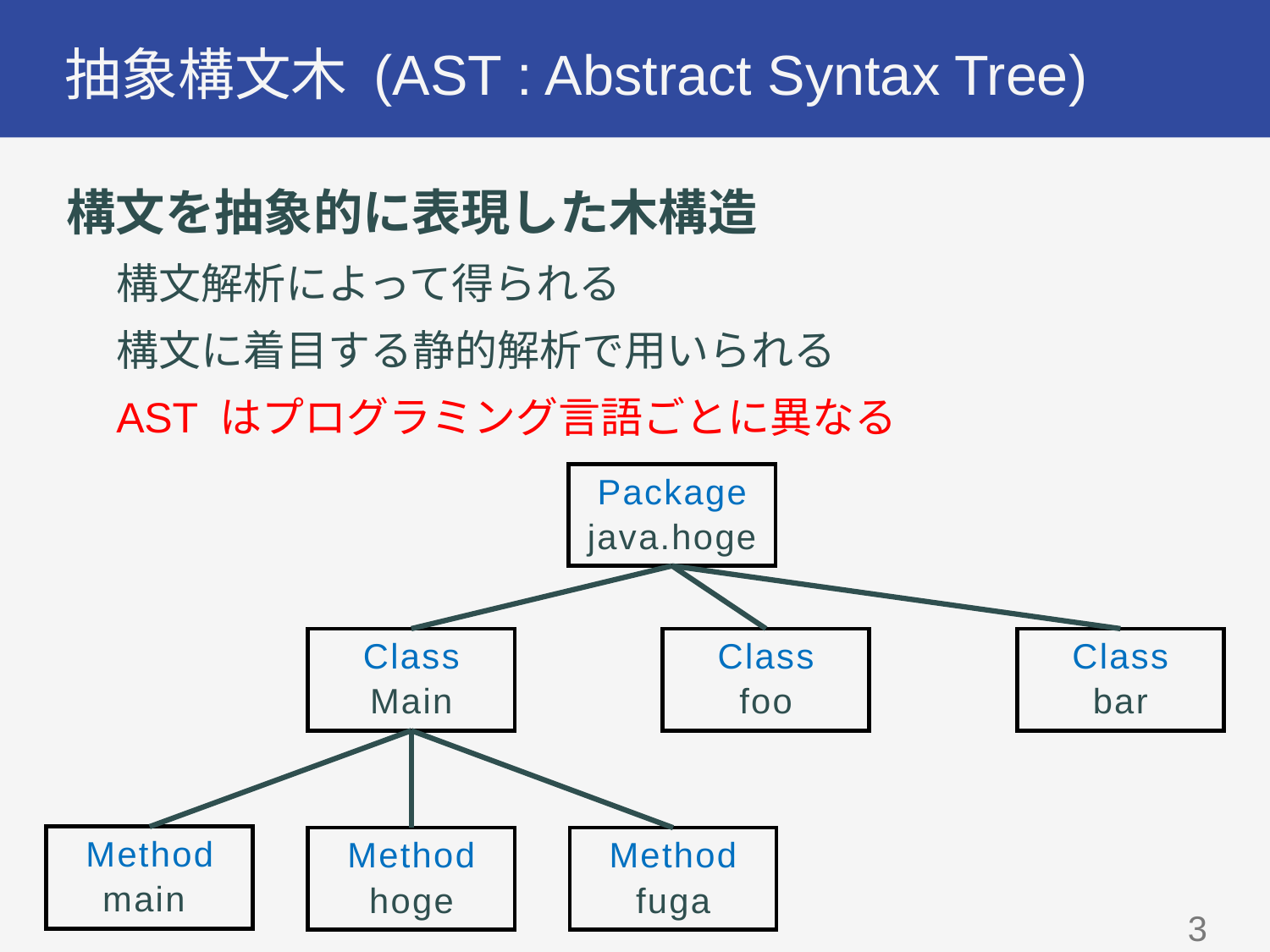

# 抽象構文木 (AST : Abstract Syntax Tree)
構文を抽象的に表現した木構造
構文解析によって得られる
構文に着目する静的解析で用いられる
AST はプログラミング言語ごとに異なる
Package
java.hoge

Class
Main

Class
foo
Class
bar

Method
main

Method
hoge

Method
fuga

3